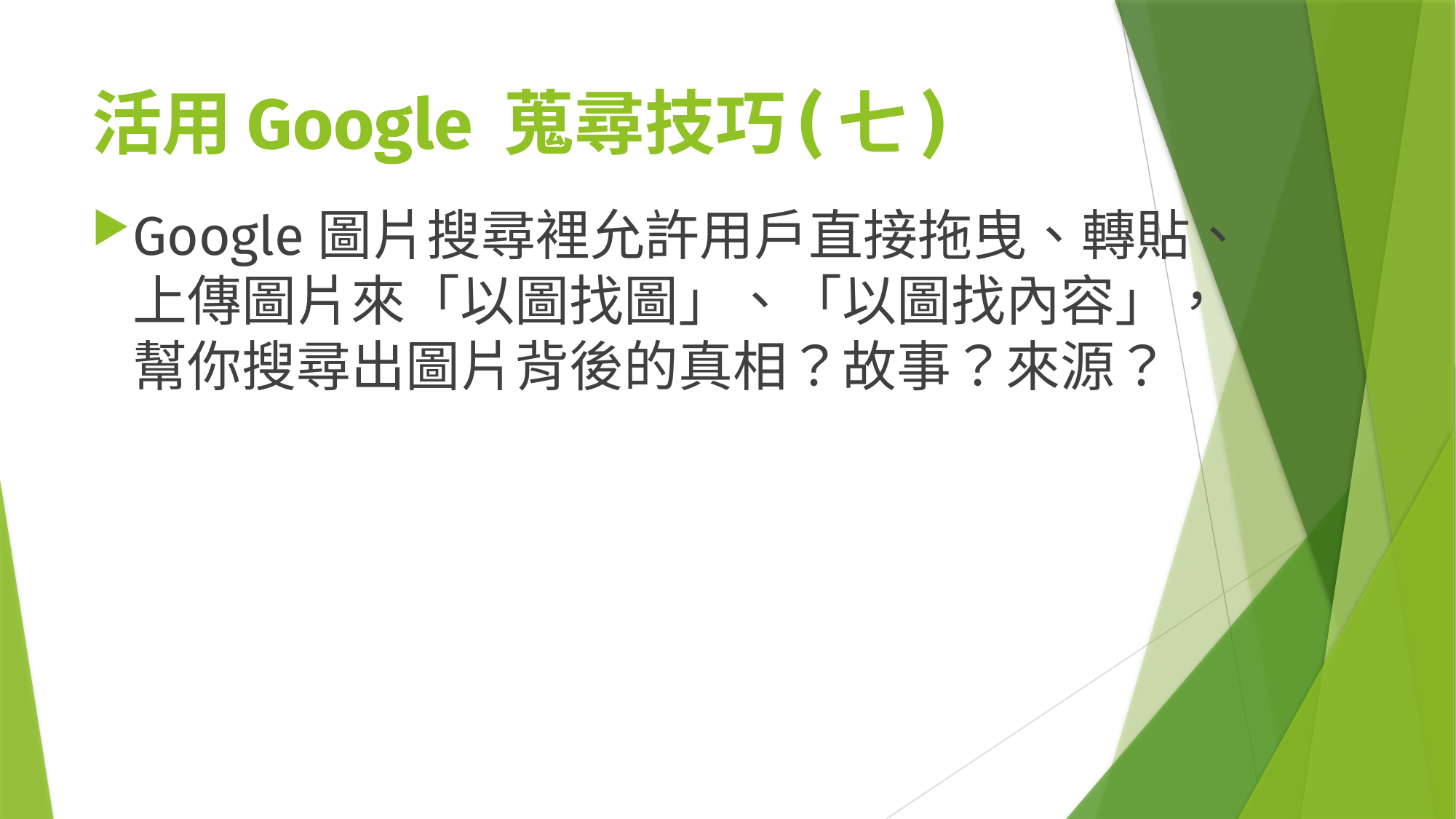

# 活用Google 蒐尋技巧(七)
Google圖片搜尋裡允許用戶直接拖曳、轉貼、上傳圖片來「以圖找圖」、「以圖找內容」，幫你搜尋出圖片背後的真相？故事？來源？